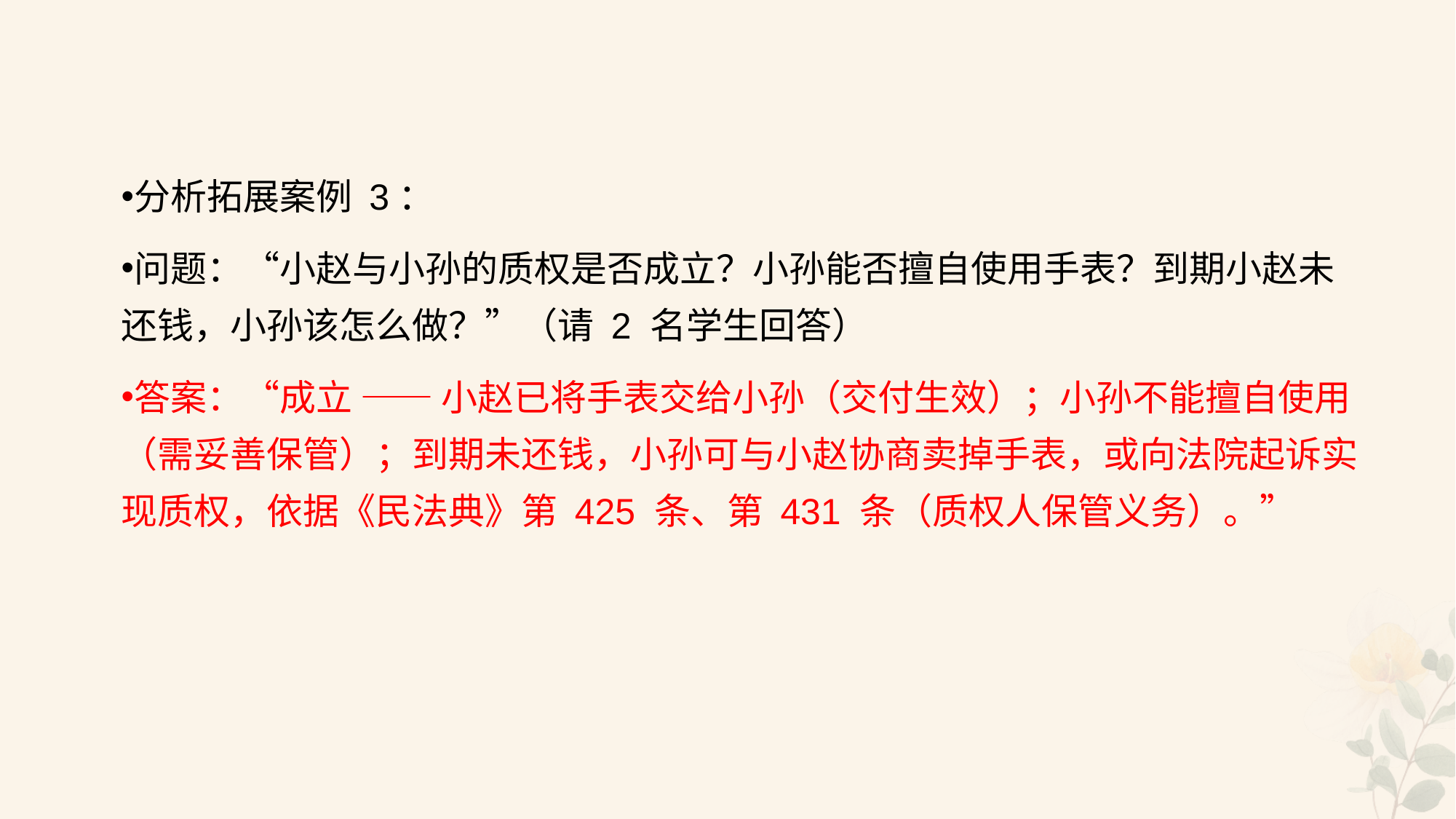

#
分析拓展案例 3：
问题：“小赵与小孙的质权是否成立？小孙能否擅自使用手表？到期小赵未还钱，小孙该怎么做？”（请 2 名学生回答）
答案：“成立 —— 小赵已将手表交给小孙（交付生效）；小孙不能擅自使用（需妥善保管）；到期未还钱，小孙可与小赵协商卖掉手表，或向法院起诉实现质权，依据《民法典》第 425 条、第 431 条（质权人保管义务）。”